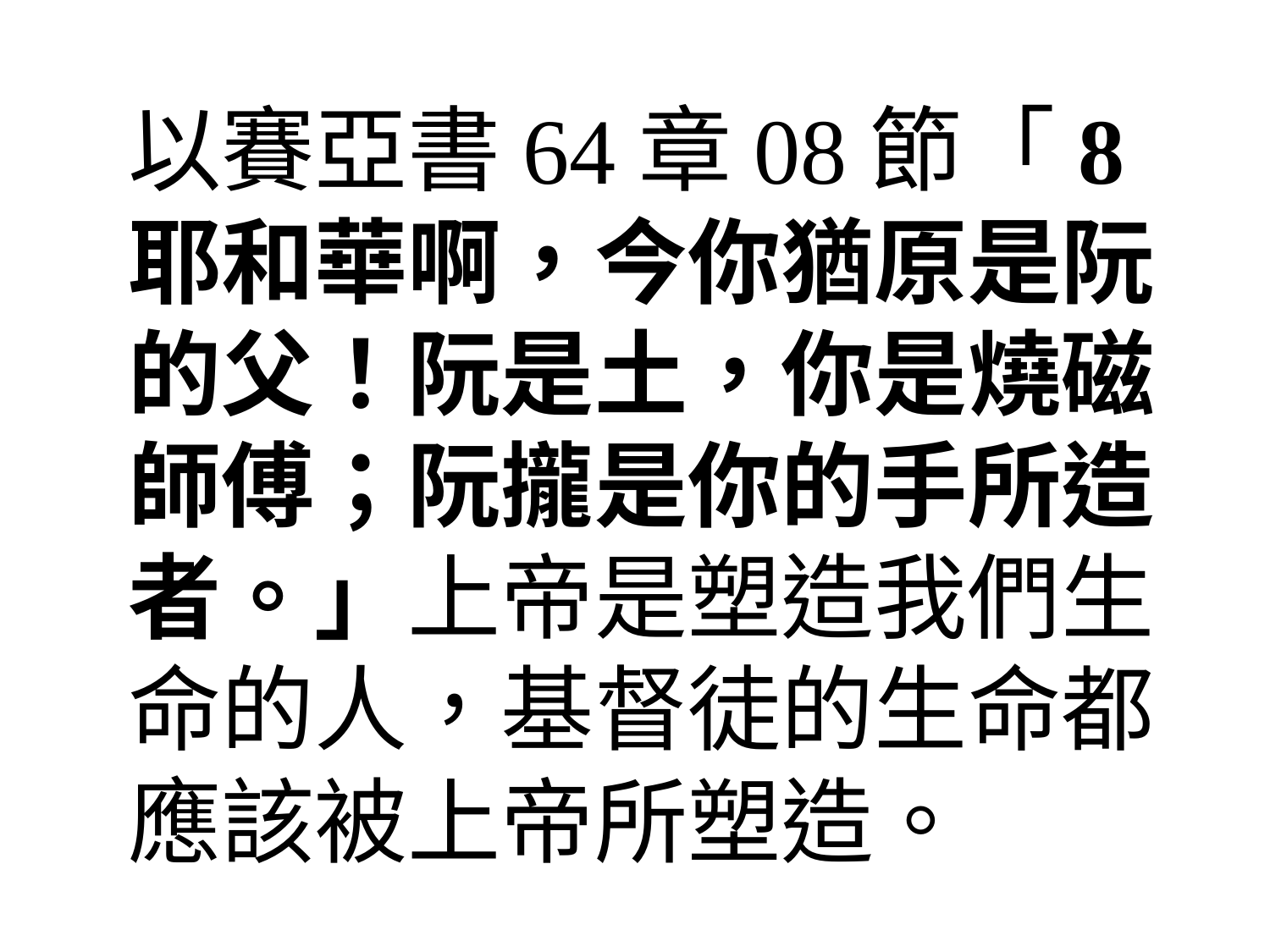

以賽亞書64章08節「8耶和華啊，今你猶原是阮的父！阮是土，你是燒磁師傅；阮攏是你的手所造者。」上帝是塑造我們生命的人，基督徒的生命都應該被上帝所塑造。